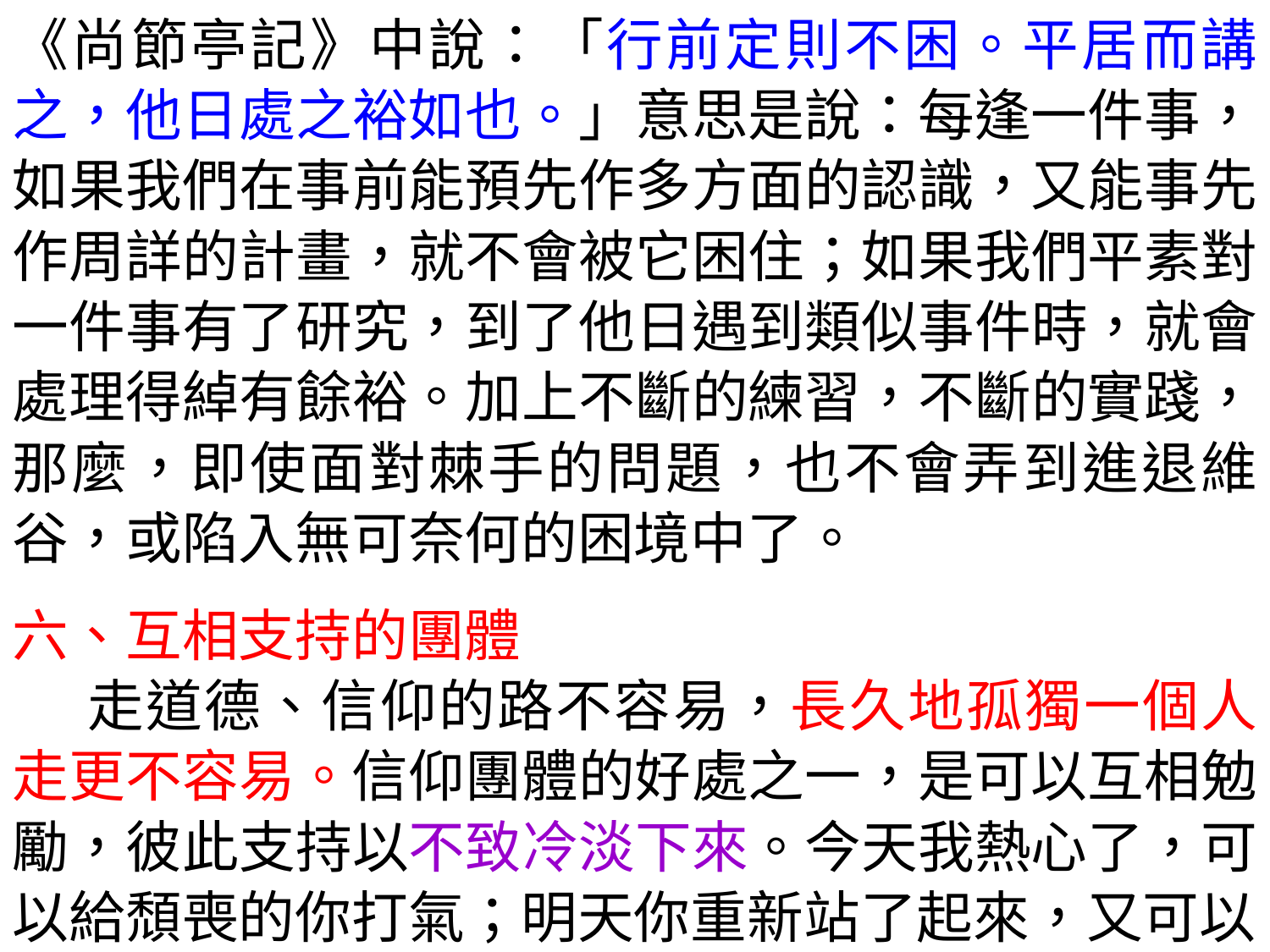

《尚節亭記》中說：「行前定則不困。平居而講之，他日處之裕如也。」意思是說：每逢一件事，如果我們在事前能預先作多方面的認識，又能事先作周詳的計畫，就不會被它困住；如果我們平素對一件事有了研究，到了他日遇到類似事件時，就會處理得綽有餘裕。加上不斷的練習，不斷的實踐，那麼，即使面對棘手的問題，也不會弄到進退維谷，或陷入無可奈何的困境中了。
六、互相支持的團體
    走道德、信仰的路不容易，長久地孤獨一個人走更不容易。信仰團體的好處之一，是可以互相勉勵，彼此支持以不致冷淡下來。今天我熱心了，可以給頹喪的你打氣；明天你重新站了起來，又可以